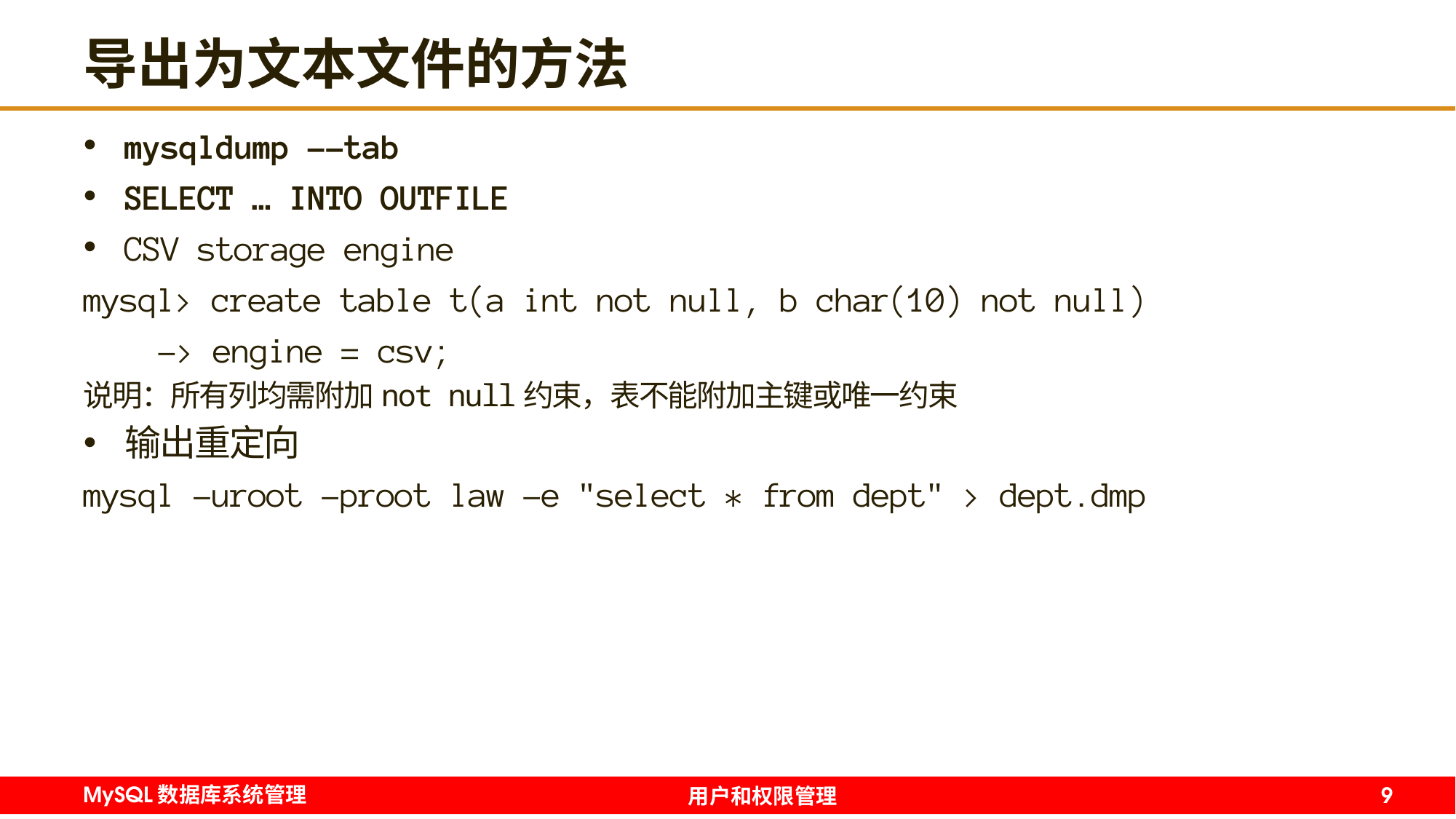

# 导出为文本文件的方法
mysqldump --tab
SELECT … INTO OUTFILE
CSV storage engine
mysql> create table t(a int not null, b char(10) not null)
    -> engine = csv;
说明：所有列均需附加not null约束，表不能附加主键或唯一约束
输出重定向
mysql -uroot -proot law -e "select * from dept" > dept.dmp